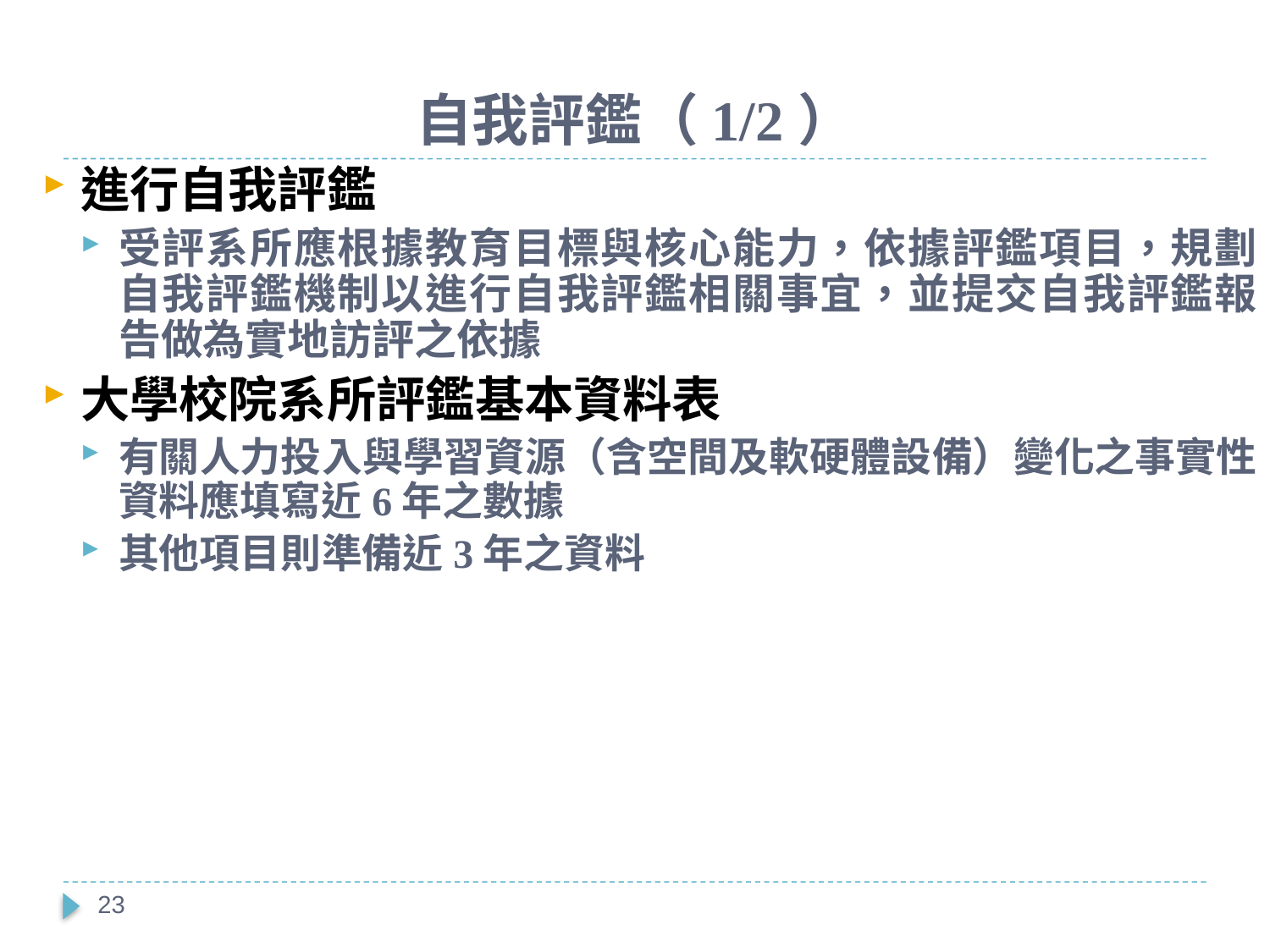

# 自我評鑑（1/2）
進行自我評鑑
受評系所應根據教育目標與核心能力，依據評鑑項目，規劃自我評鑑機制以進行自我評鑑相關事宜，並提交自我評鑑報告做為實地訪評之依據
大學校院系所評鑑基本資料表
有關人力投入與學習資源（含空間及軟硬體設備）變化之事實性資料應填寫近6年之數據
其他項目則準備近3年之資料
23